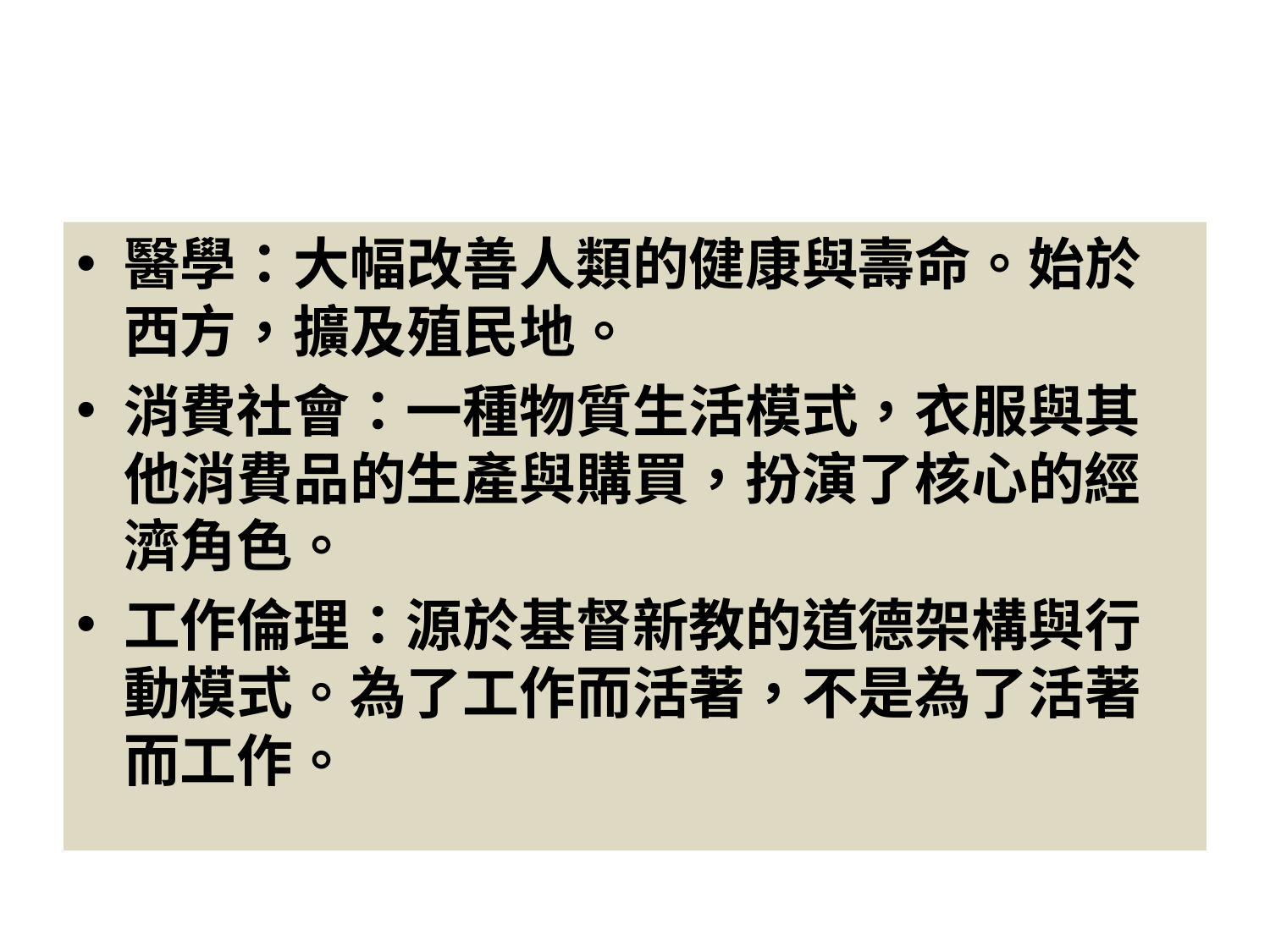

#
醫學：大幅改善人類的健康與壽命。始於西方，擴及殖民地。
消費社會：一種物質生活模式，衣服與其他消費品的生產與購買，扮演了核心的經濟角色。
工作倫理：源於基督新教的道德架構與行動模式。為了工作而活著，不是為了活著而工作。